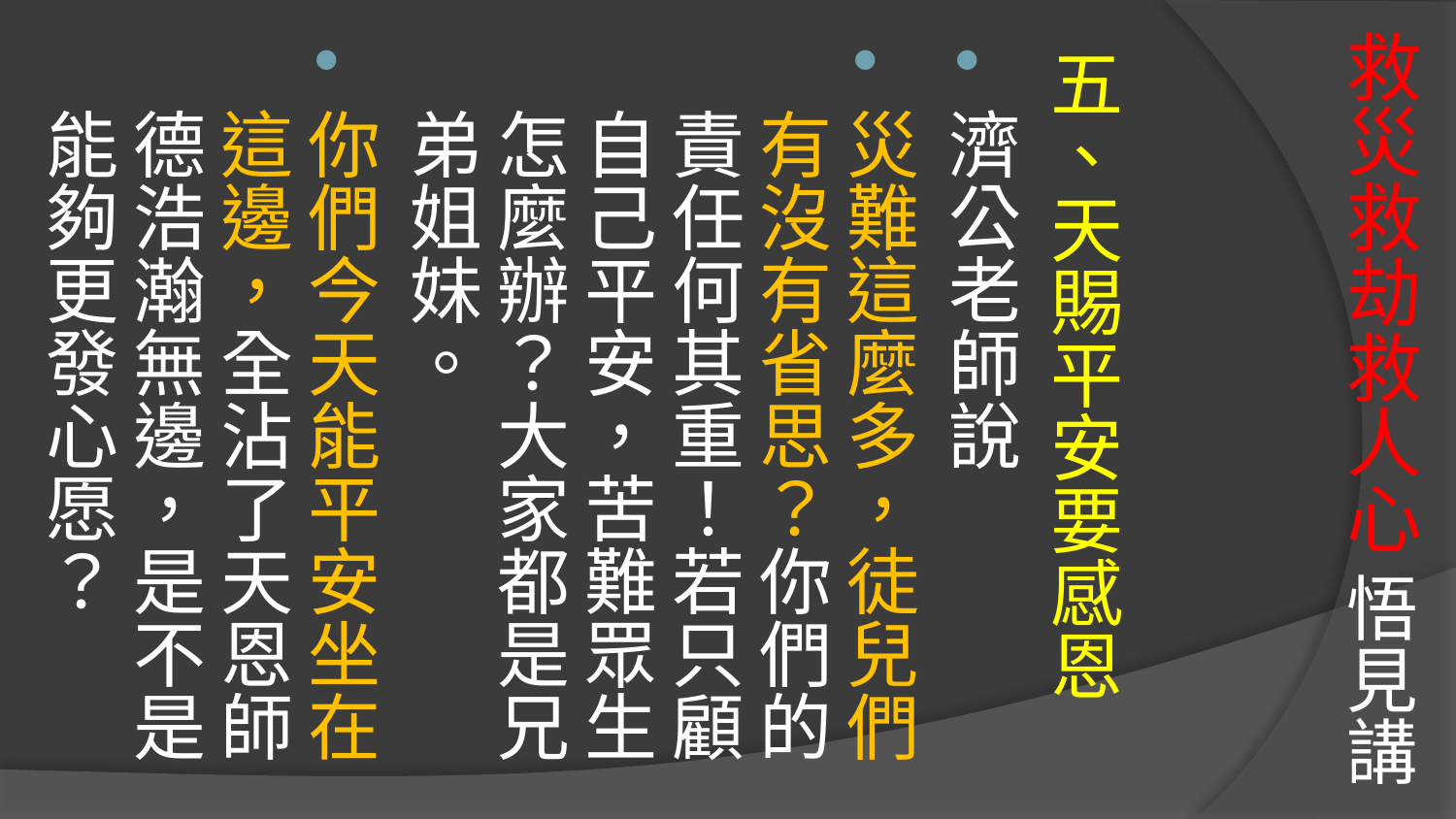

# 救災救劫救人心 悟見講
五、天賜平安要感恩
濟公老師說
災難這麼多，徒兒們有沒有省思？你們的責任何其重！若只顧自己平安，苦難眾生怎麼辦？大家都是兄弟姐妹。
你們今天能平安坐在這邊，全沾了天恩師德浩瀚無邊，是不是能夠更發心愿？